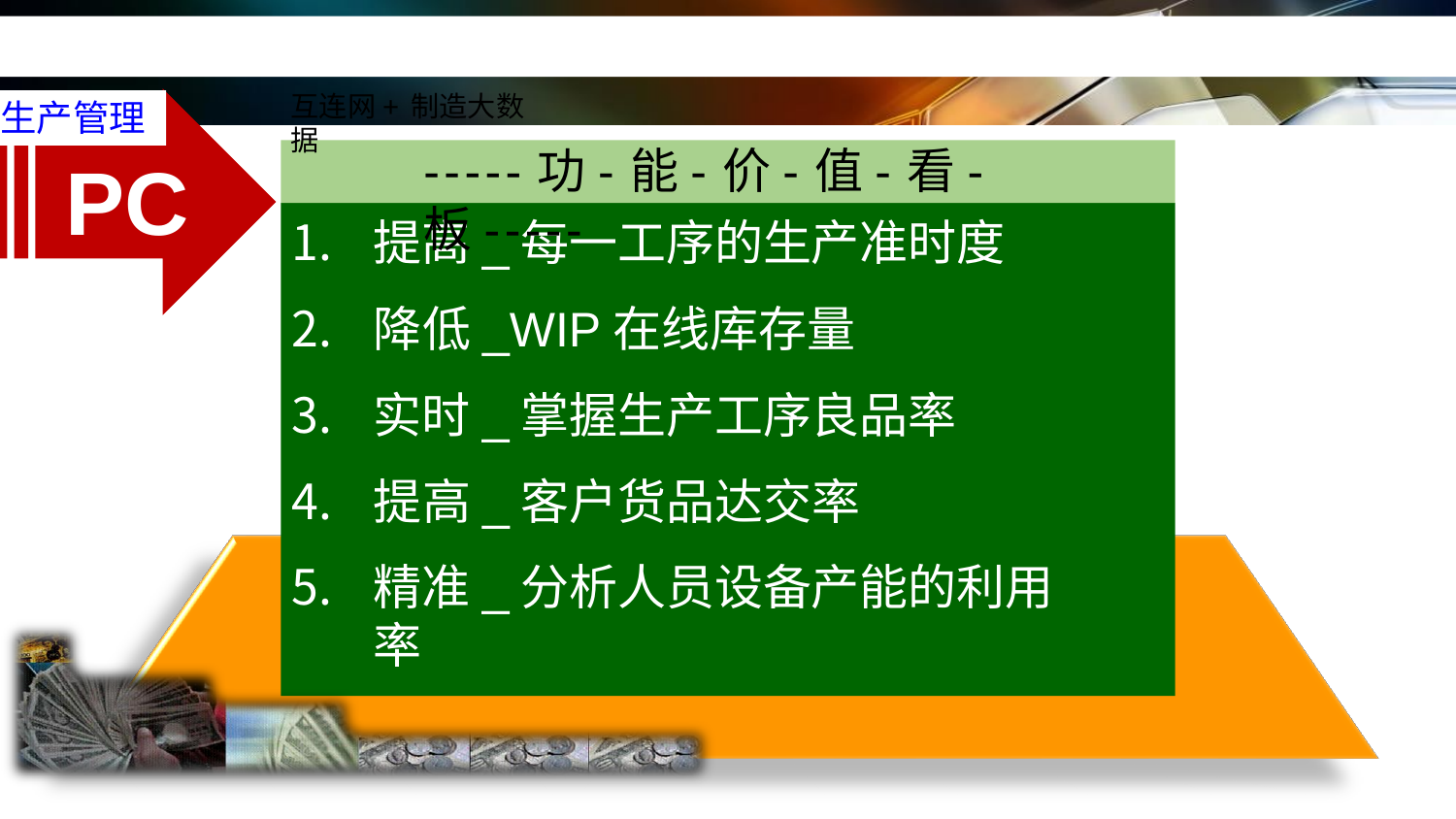

互连网+制造大数据

生产管理
-----功-能-价-值-看-板-----

PC
提高_每一工序的生产准时度
降低_WIP在线库存量
实时_掌握生产工序良品率
提高_客户货品达交率
精准_分析人员设备产能的利用率